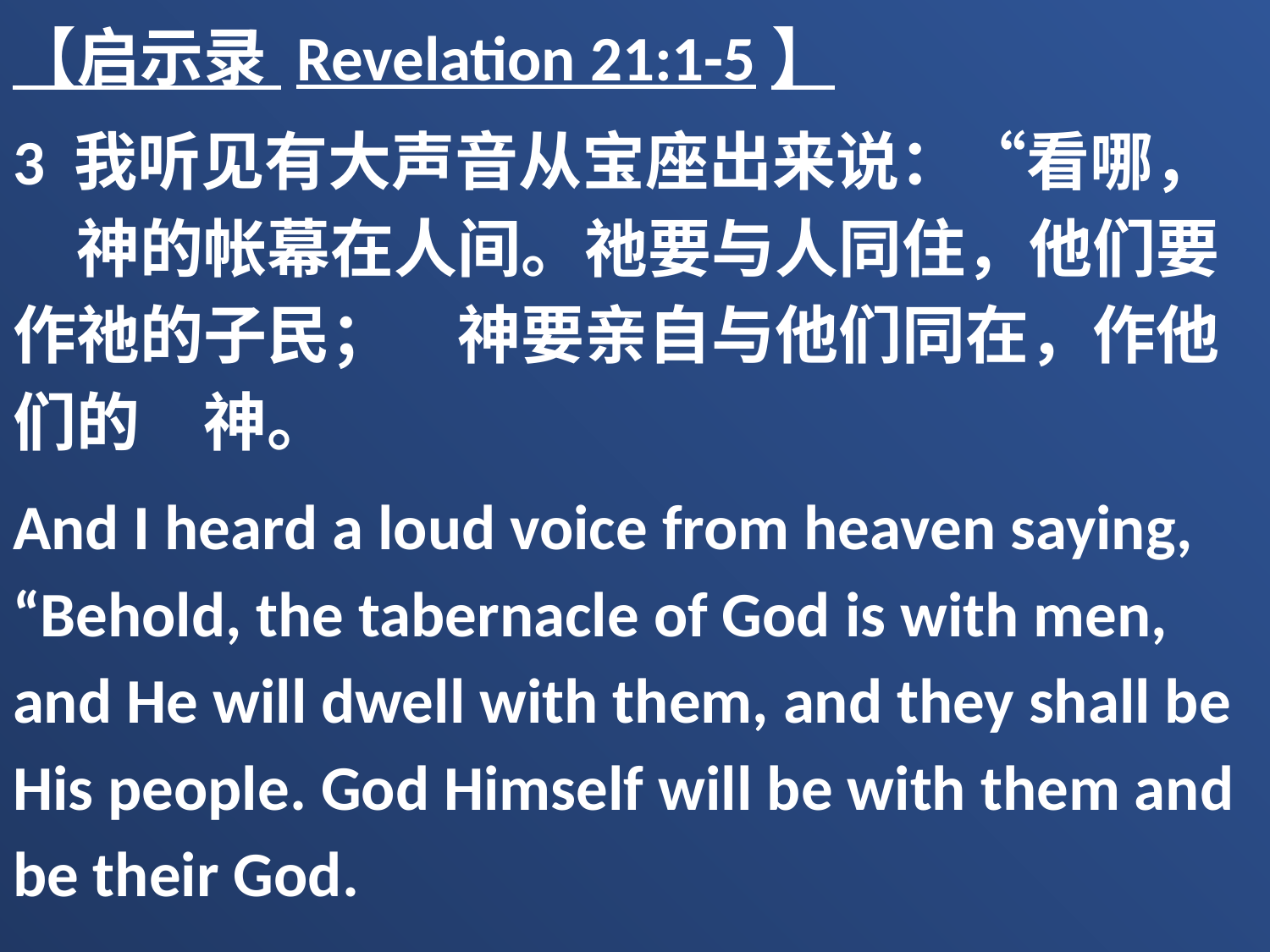

【启示录 Revelation 21:1-5】
3 我听见有大声音从宝座出来说：“看哪，　神的帐幕在人间。祂要与人同住，他们要作祂的子民；　神要亲自与他们同在，作他们的　神。
And I heard a loud voice from heaven saying, “Behold, the tabernacle of God is with men, and He will dwell with them, and they shall be His people. God Himself will be with them and be their God.